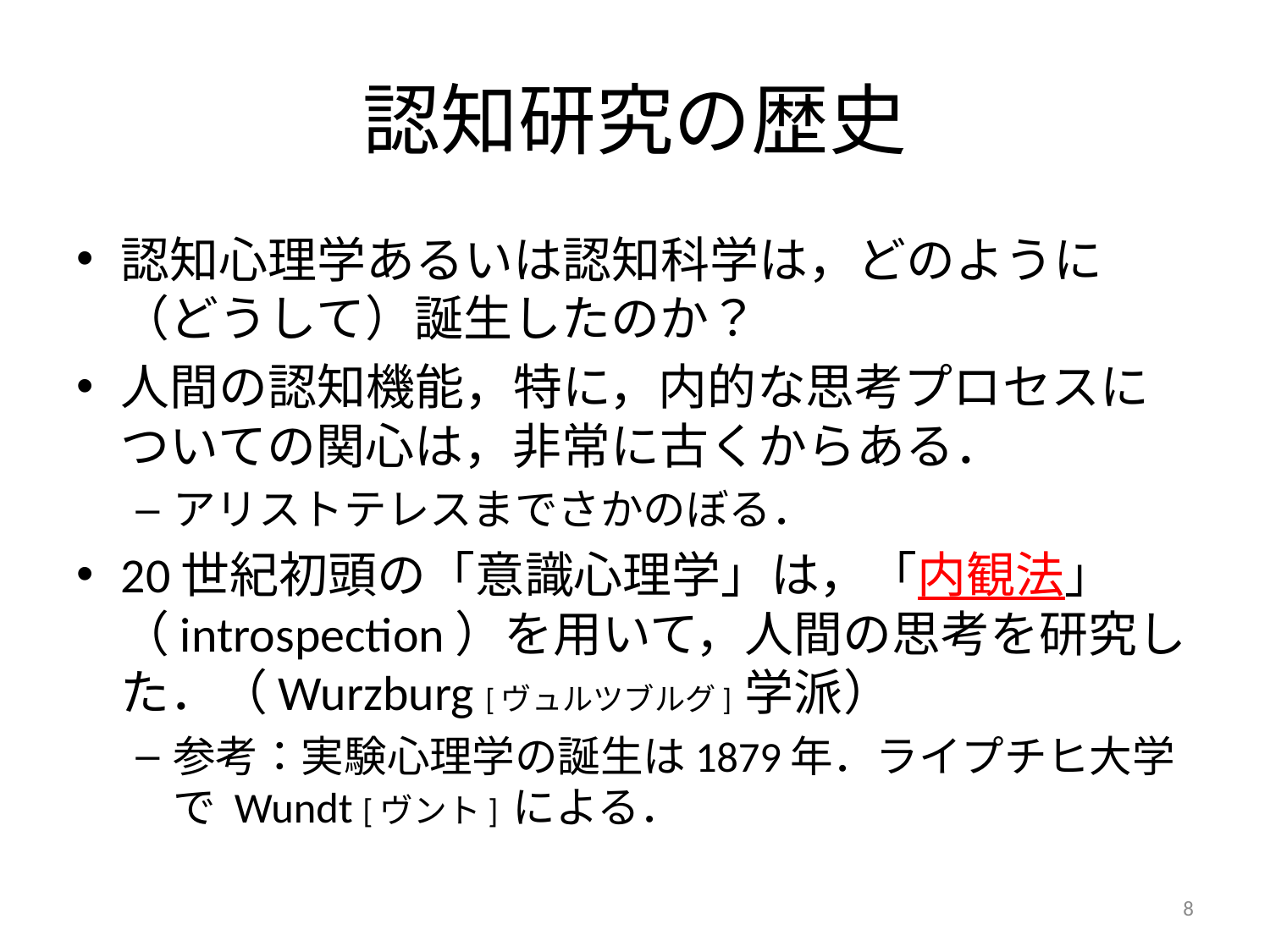

# 認知研究の歴史
認知心理学あるいは認知科学は，どのように（どうして）誕生したのか？
人間の認知機能，特に，内的な思考プロセスについての関心は，非常に古くからある．
アリストテレスまでさかのぼる．
20世紀初頭の「意識心理学」は，「内観法」（introspection）を用いて，人間の思考を研究した．（Wurzburg [ヴュルツブルグ] 学派）
参考：実験心理学の誕生は1879年．ライプチヒ大学で Wundt [ヴント] による．
8